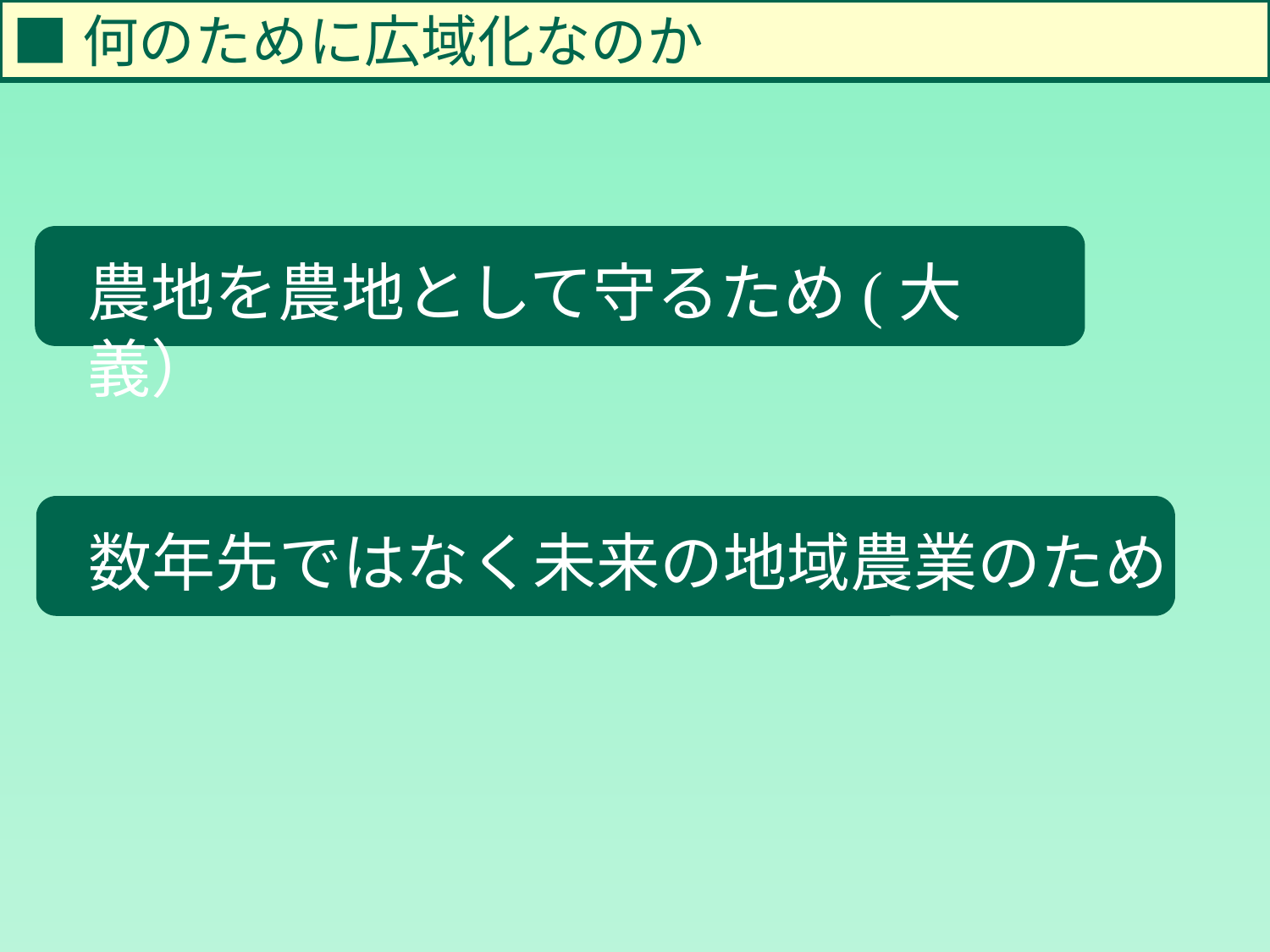

■何のために広域化なのか

農地を農地として守るため(大義）

数年先ではなく未来の地域農業のため